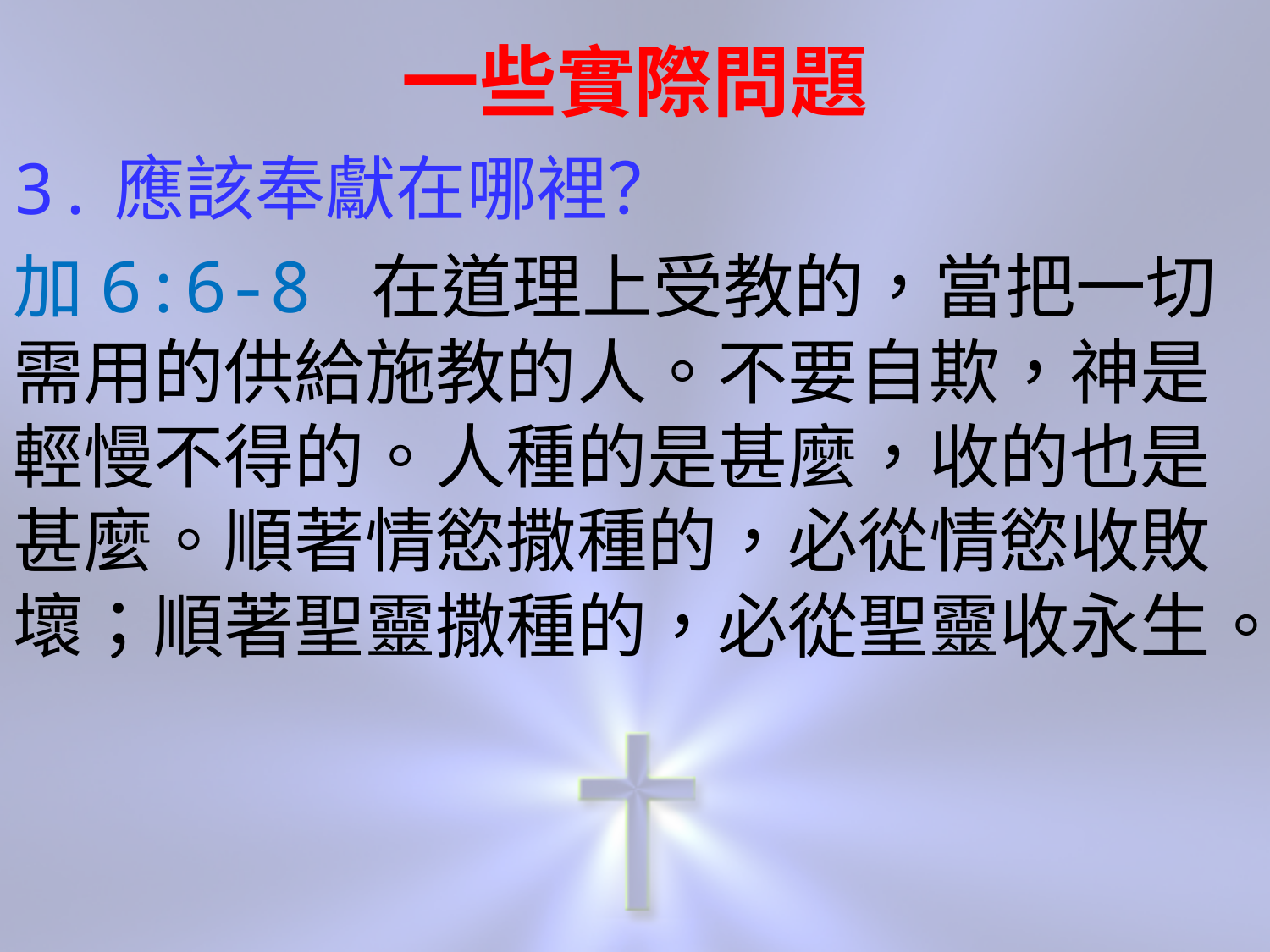

# 一些實際問題
3.應該奉獻在哪裡？
加6:6-8 在道理上受教的，當把一切需用的供給施教的人。不要自欺，神是輕慢不得的。人種的是甚麼，收的也是甚麼。順著情慾撒種的，必從情慾收敗壞；順著聖靈撒種的，必從聖靈收永生。